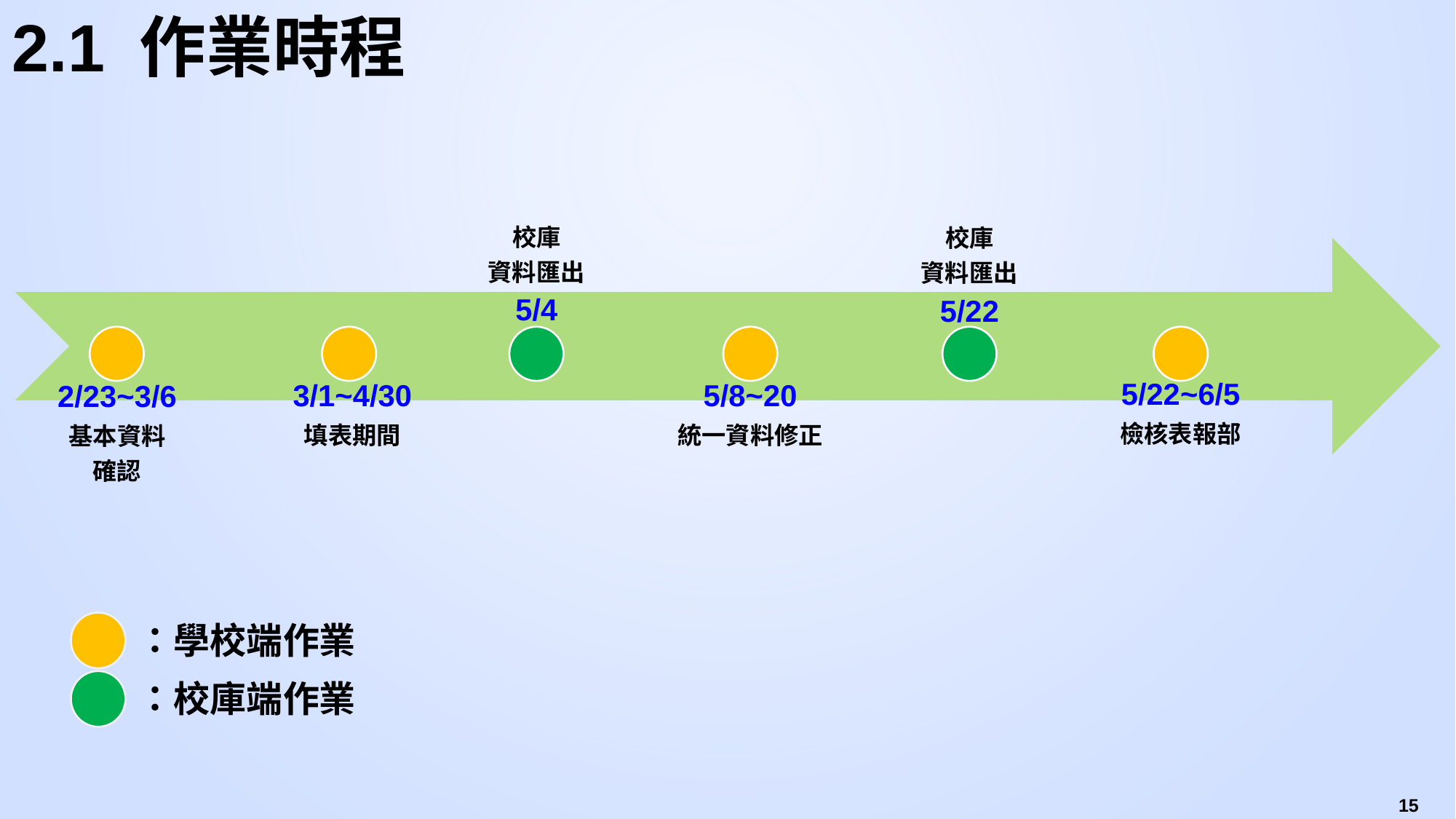

# 2.1 作業時程
2/23~3/6
基本資料
確認
3/1~4/30
填表期間
校庫
資料匯出
5/4
5/8~20
統一資料修正
校庫
資料匯出
5/22
5/22~6/5
檢核表報部
：學校端作業

：校庫端作業